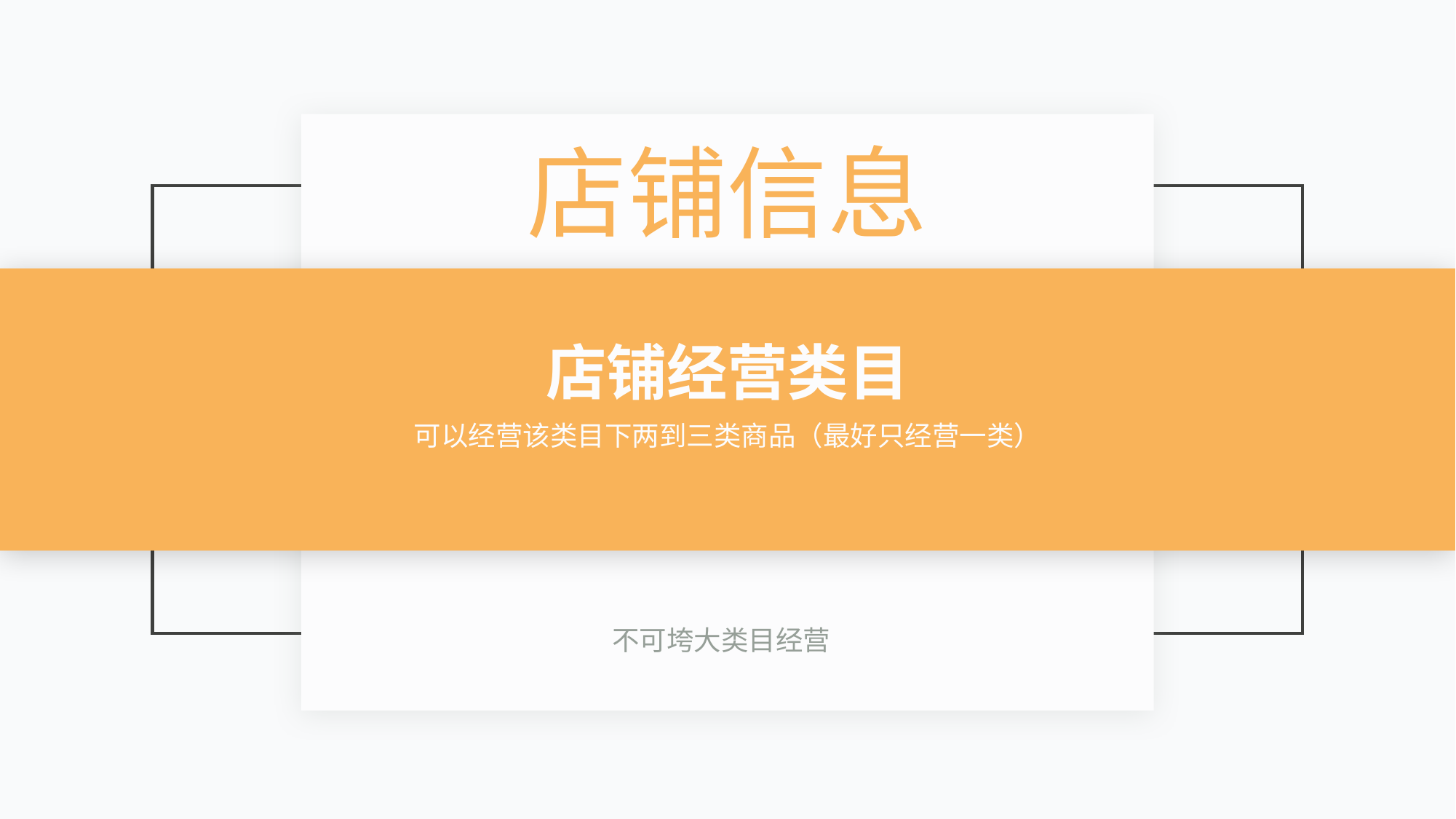

店铺信息

店铺经营类目
可以经营该类目下两到三类商品（最好只经营一类）
不可垮大类目经营